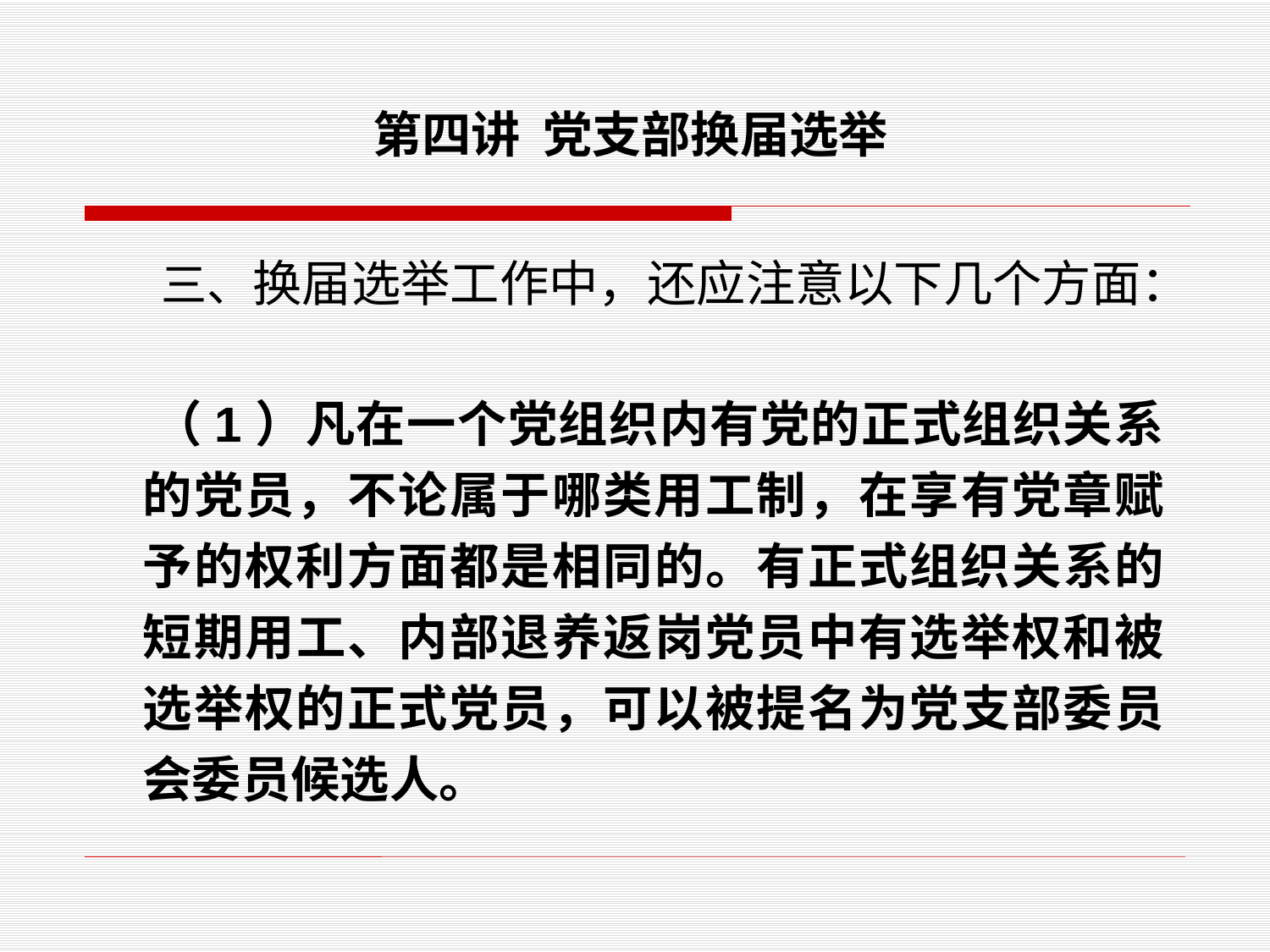

# 第四讲  党支部换届选举
       三、换届选举工作中，还应注意以下几个方面：
     （1）凡在一个党组织内有党的正式组织关系的党员，不论属于哪类用工制，在享有党章赋予的权利方面都是相同的。有正式组织关系的短期用工、内部退养返岗党员中有选举权和被选举权的正式党员，可以被提名为党支部委员会委员候选人。